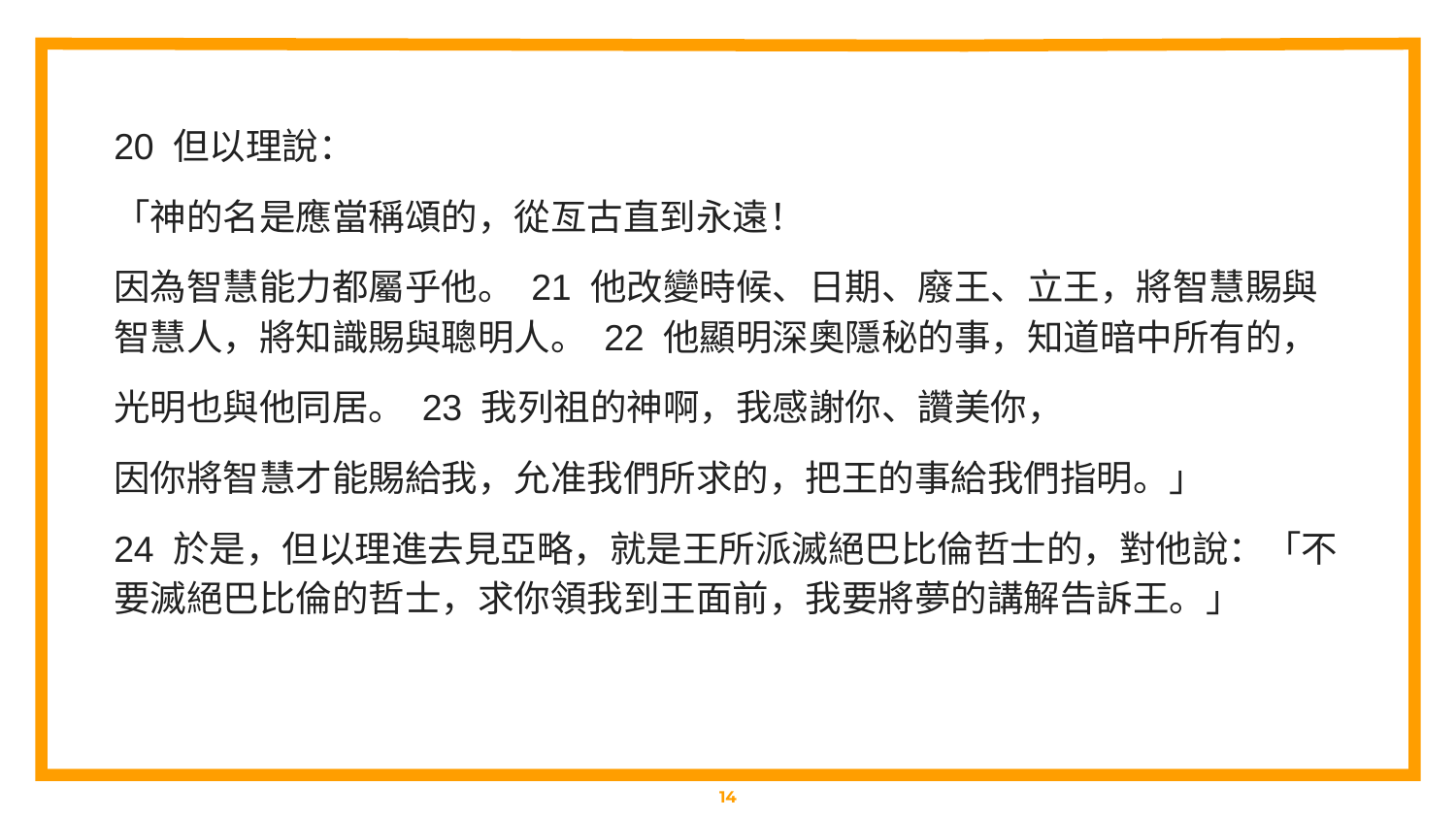

20 但以理說：
「神的名是應當稱頌的，從亙古直到永遠！
因為智慧能力都屬乎他。 21 他改變時候、日期、廢王、立王，將智慧賜與智慧人，將知識賜與聰明人。 22 他顯明深奧隱秘的事，知道暗中所有的，
光明也與他同居。 23 我列祖的神啊，我感謝你、讚美你，
因你將智慧才能賜給我，允准我們所求的，把王的事給我們指明。」
24 於是，但以理進去見亞略，就是王所派滅絕巴比倫哲士的，對他說：「不要滅絕巴比倫的哲士，求你領我到王面前，我要將夢的講解告訴王。」
14